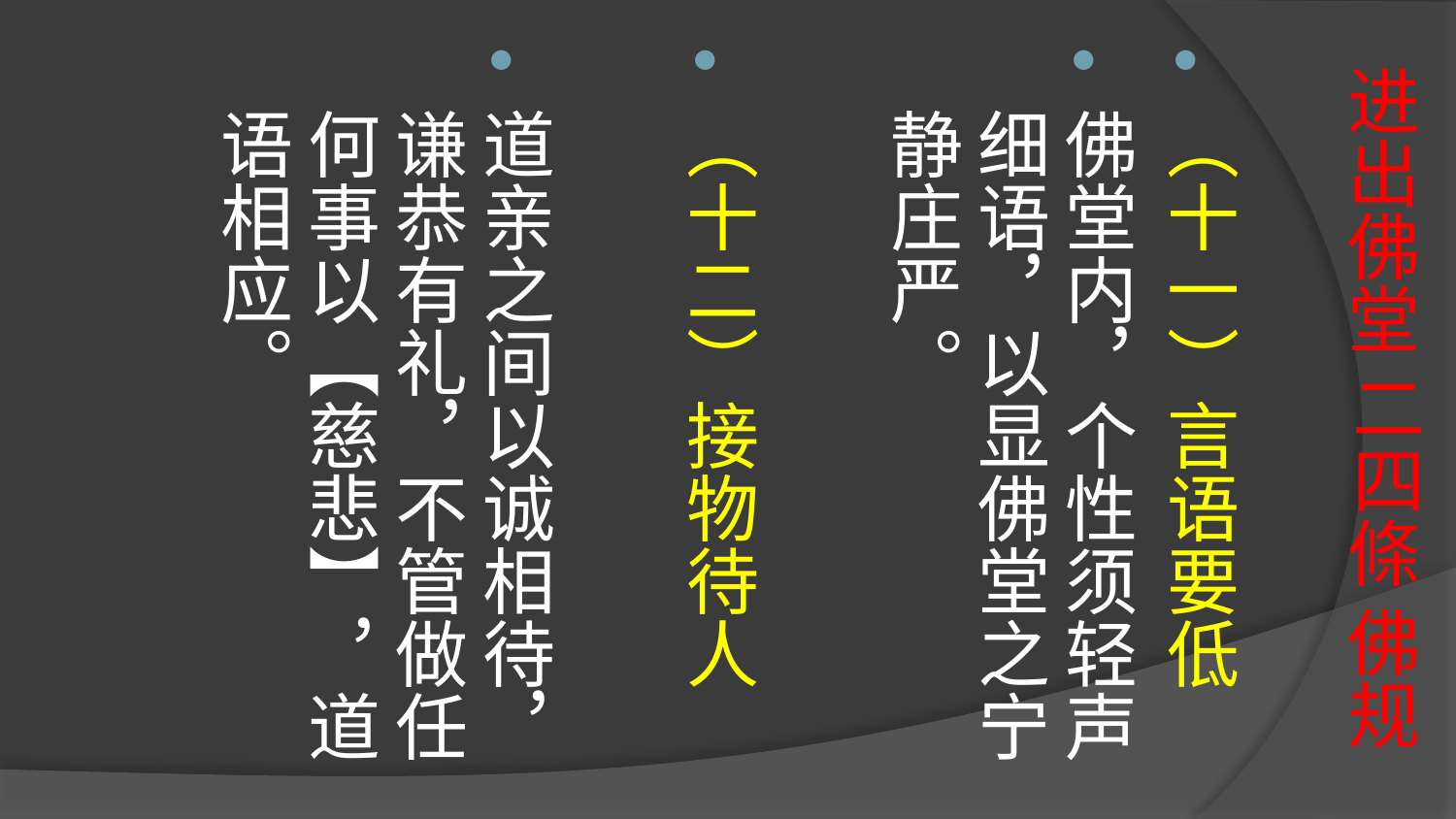

# 进出佛堂 二四條 佛规
（十一）言语要低
佛堂内，个性须轻声细语，以显佛堂之宁静庄严。

（十二）接物待人

道亲之间以诚相待，谦恭有礼，不管做任何事以【慈悲】，道语相应。